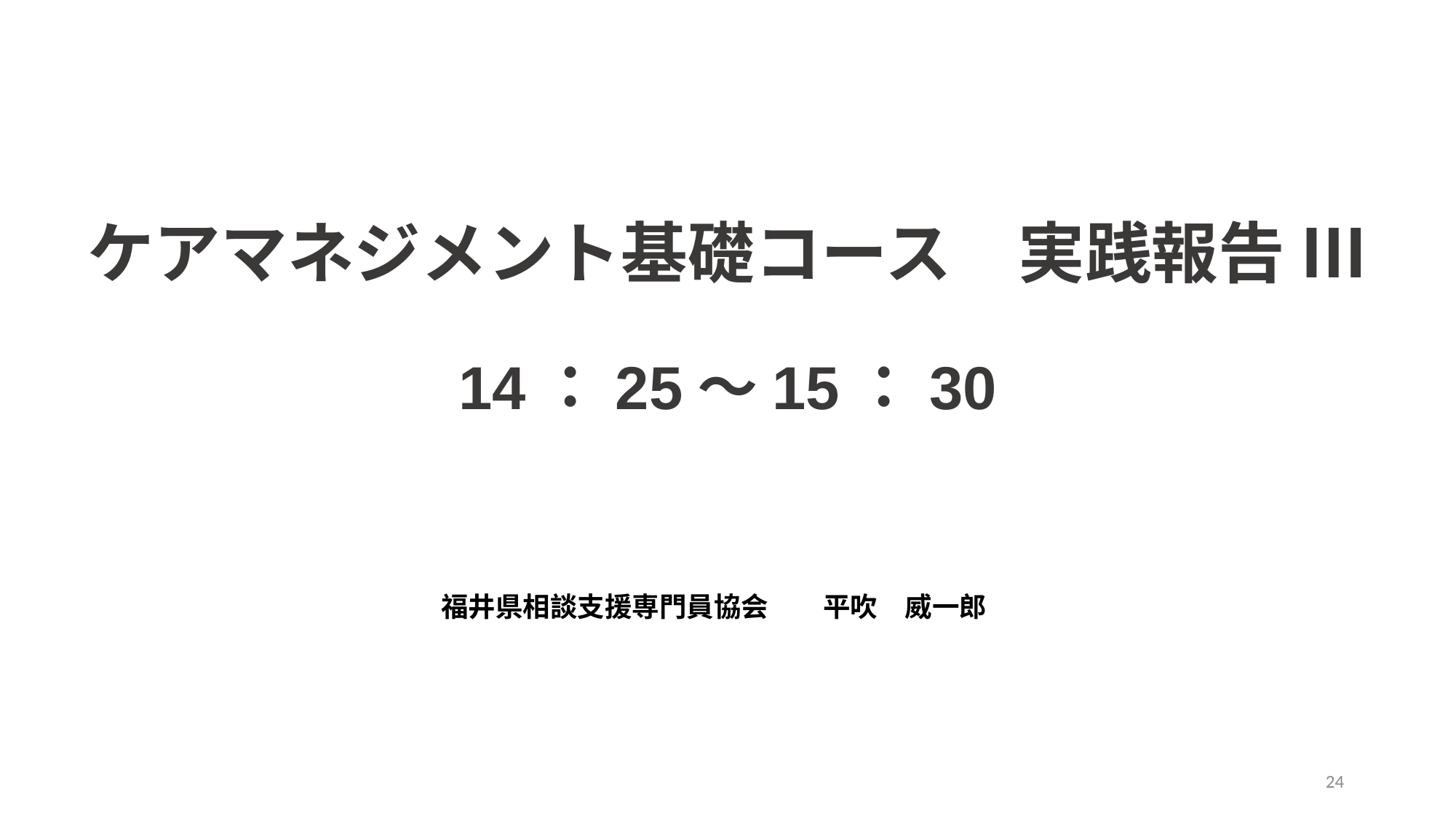

ケアマネジメント基礎コース　実践報告 Ⅲ

14：25～15：30

福井県相談支援専門員協会　　平吹　威一郎
24